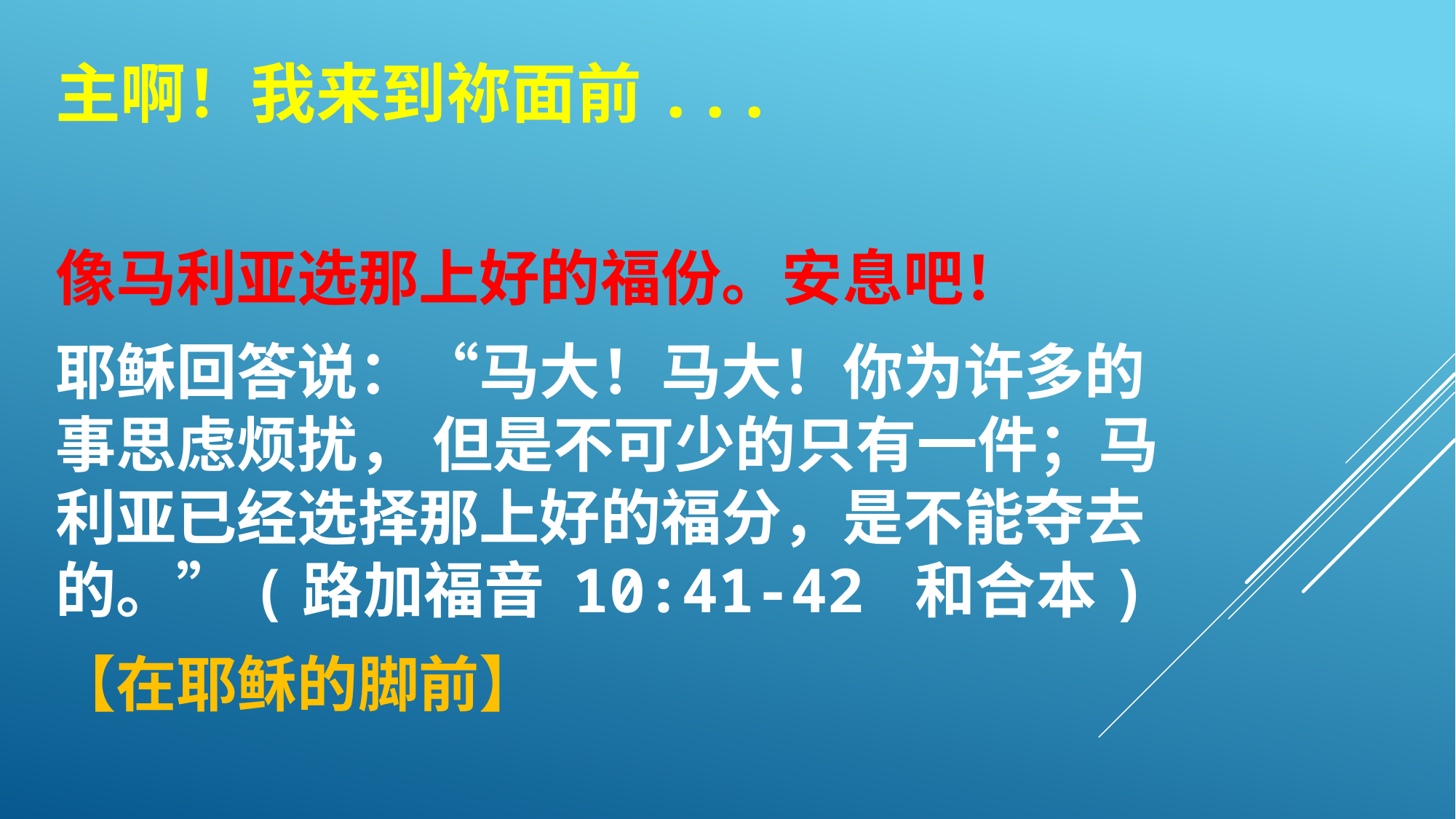

# 主啊！我来到祢面前...
像马利亚选那上好的福份。安息吧！
耶稣回答说：“马大！马大！你为许多的事思虑烦扰， 但是不可少的只有一件；马利亚已经选择那上好的福分，是不能夺去的。”(路加福音 10:41-42 和合本)
【在耶稣的脚前】